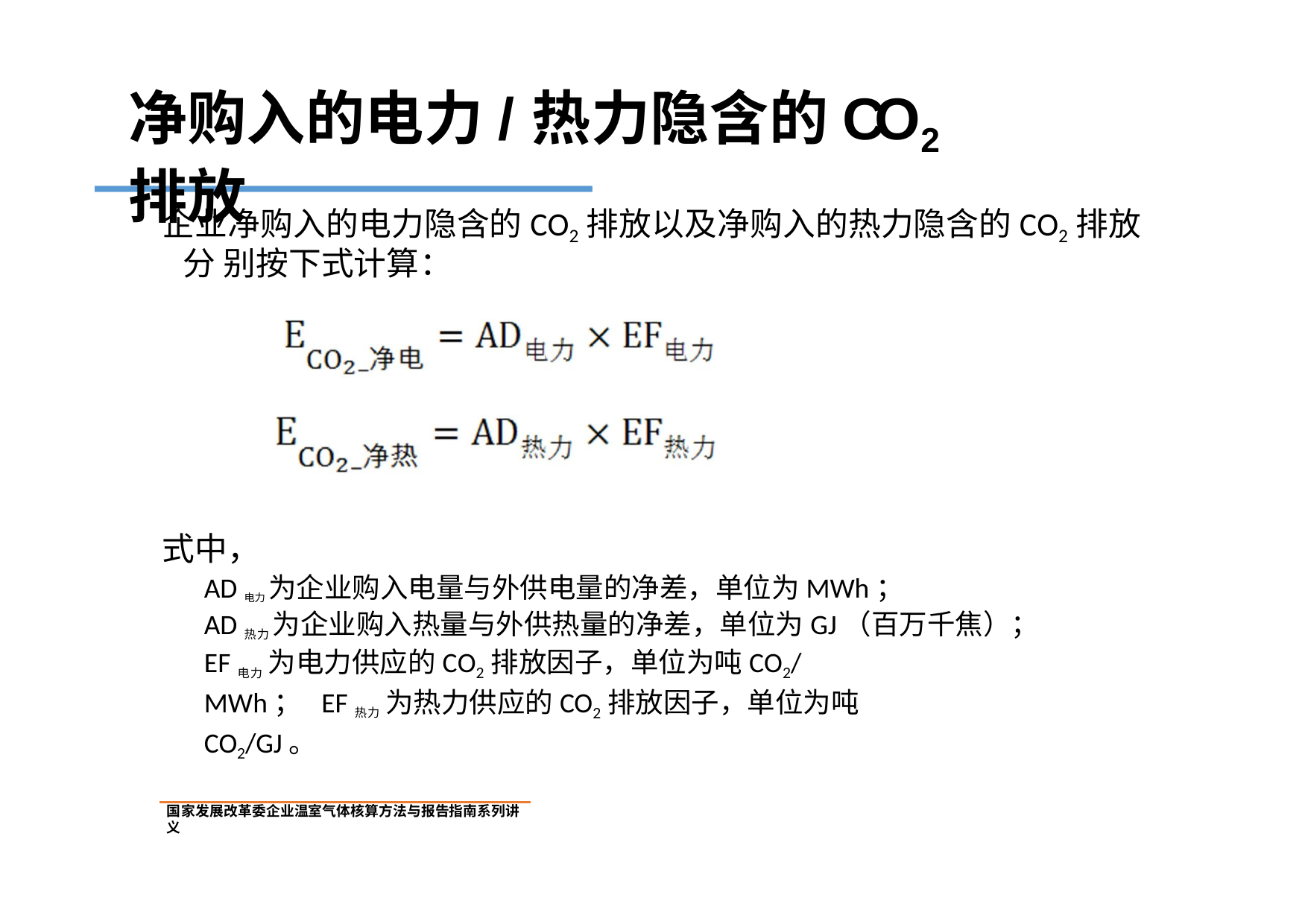

# 净购入的电力/热力隐含的CO2排放

企业净购入的电力隐含的CO2排放以及净购入的热力隐含的CO2排放分 别按下式计算：

式中，
AD电力 为企业购入电量与外供电量的净差，单位为MWh；
AD热力 为企业购入热量与外供热量的净差，单位为GJ（百万千焦）；
EF电力为电力供应的CO2排放因子，单位为吨CO2/MWh；  EF热力为热力供应的CO2排放因子，单位为吨CO2/GJ。
国家发展改革委企业温室气体核算方法与报告指南系列讲义